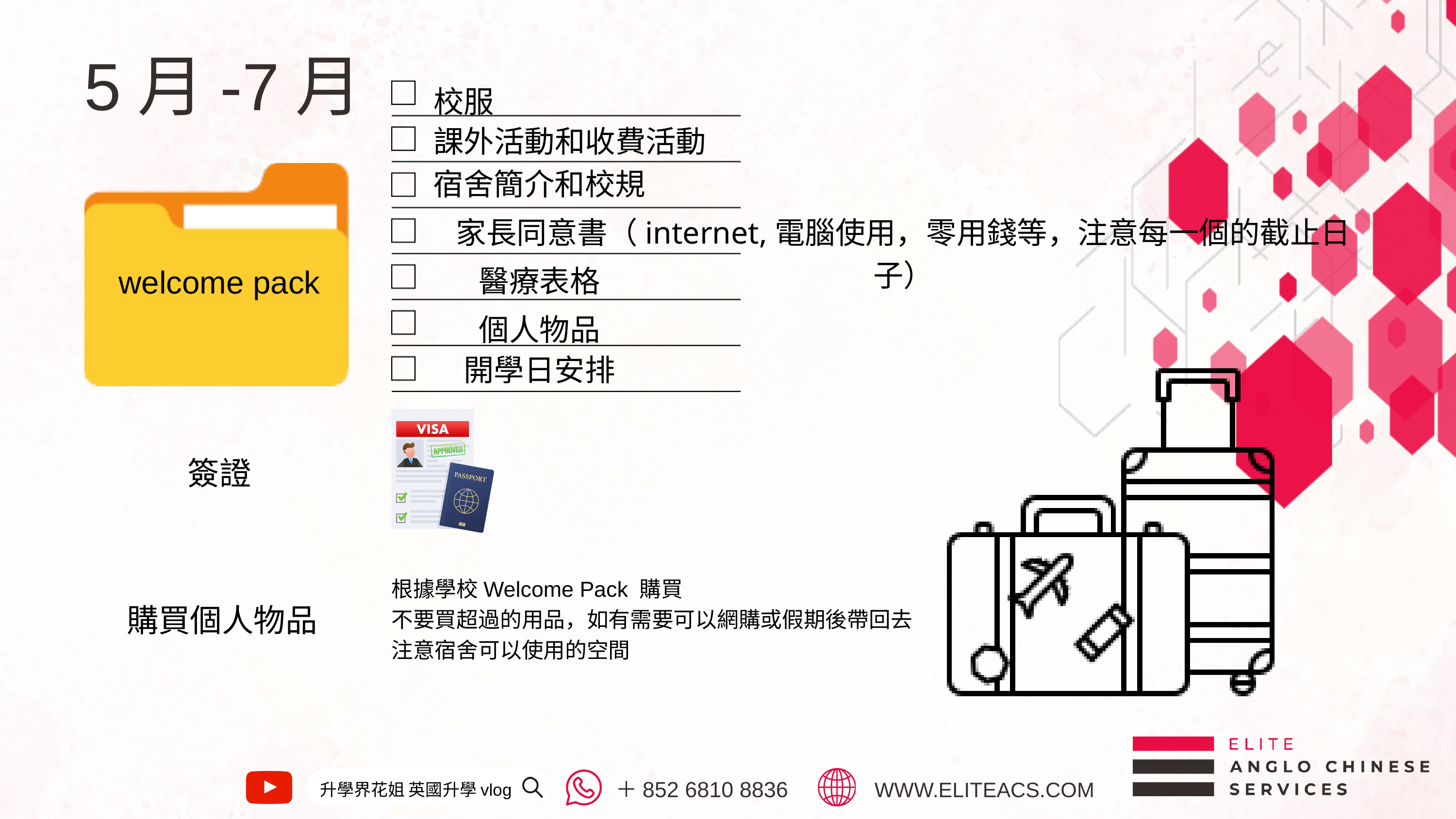

5月-7月
校服

課外活動和收費活動
宿舍簡介和校規

家長同意書（internet,電腦使用，零用錢等，注意每一個的截止日子）
welcome pack
醫療表格
個人物品
開學日安排

簽證
根據學校Welcome Pack 購買
不要買超過的用品，如有需要可以網購或假期後帶回去
注意宿舍可以使用的空間
購買個人物品

升學界花姐 英國升學vlog

WWW.ELITEACS.COM

＋852 6810 8836